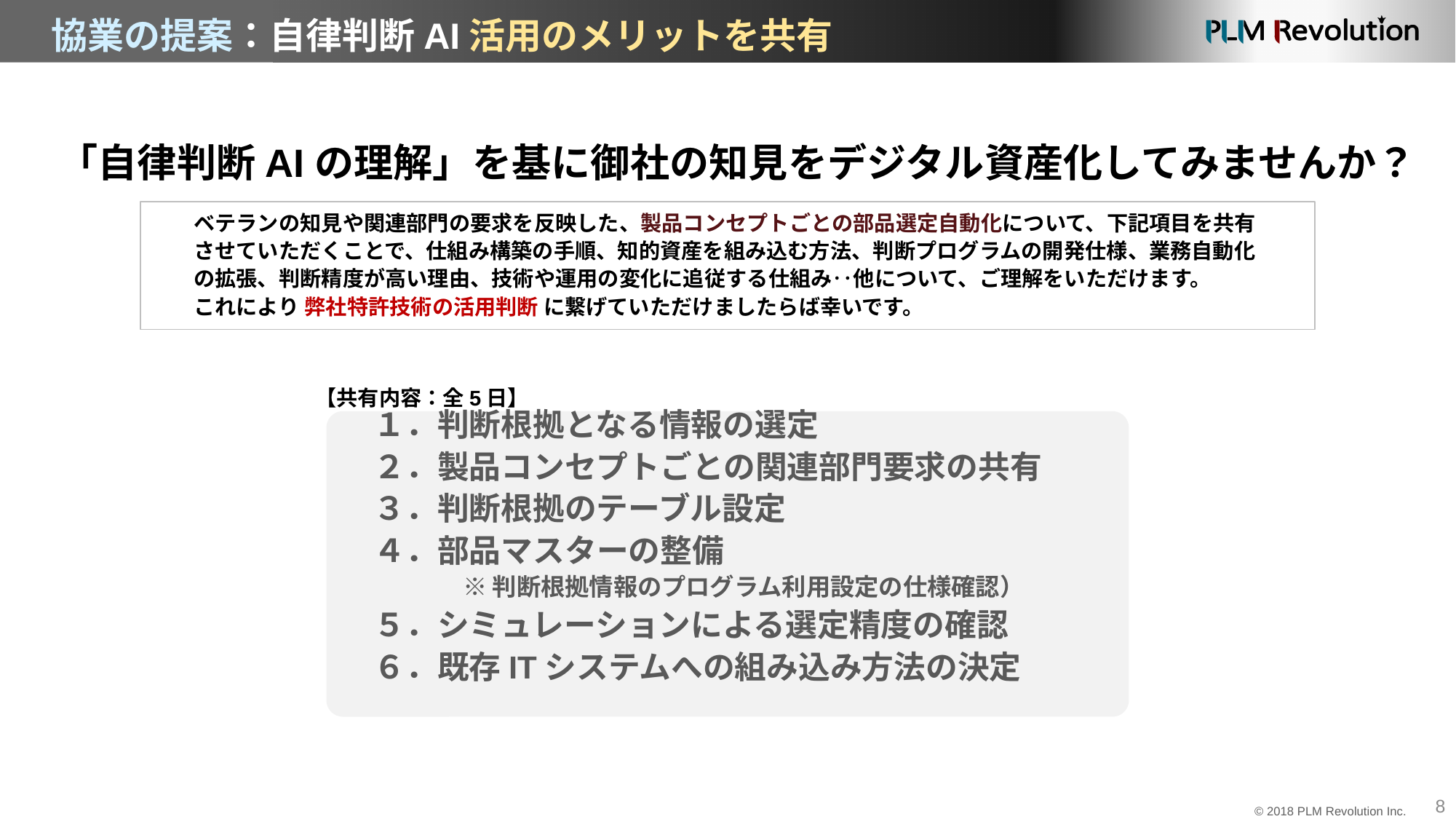

協業の提案：自律判断AI活用のメリットを共有
 「自律判断AIの理解」を基に御社の知見をデジタル資産化してみませんか？

　　ベテランの知見や関連部門の要求を反映した、製品コンセプトごとの部品選定自動化について、下記項目を共有
　　させていただくことで、仕組み構築の手順、知的資産を組み込む方法、判断プログラムの開発仕様、業務自動化
　　の拡張、判断精度が高い理由、技術や運用の変化に追従する仕組み‥他について、ご理解をいただけます。
　　これにより 弊社特許技術の活用判断 に繋げていただけましたらば幸いです。
【共有内容：全5日】
　１．判断根拠となる情報の選定
　２．製品コンセプトごとの関連部門要求の共有
　３．判断根拠のテーブル設定
　４．部品マスターの整備
　　　　　※ 判断根拠情報のプログラム利用設定の仕様確認）
　５．シミュレーションによる選定精度の確認
　６．既存ITシステムへの組み込み方法の決定
© 2018 PLM Revolution Inc.
8